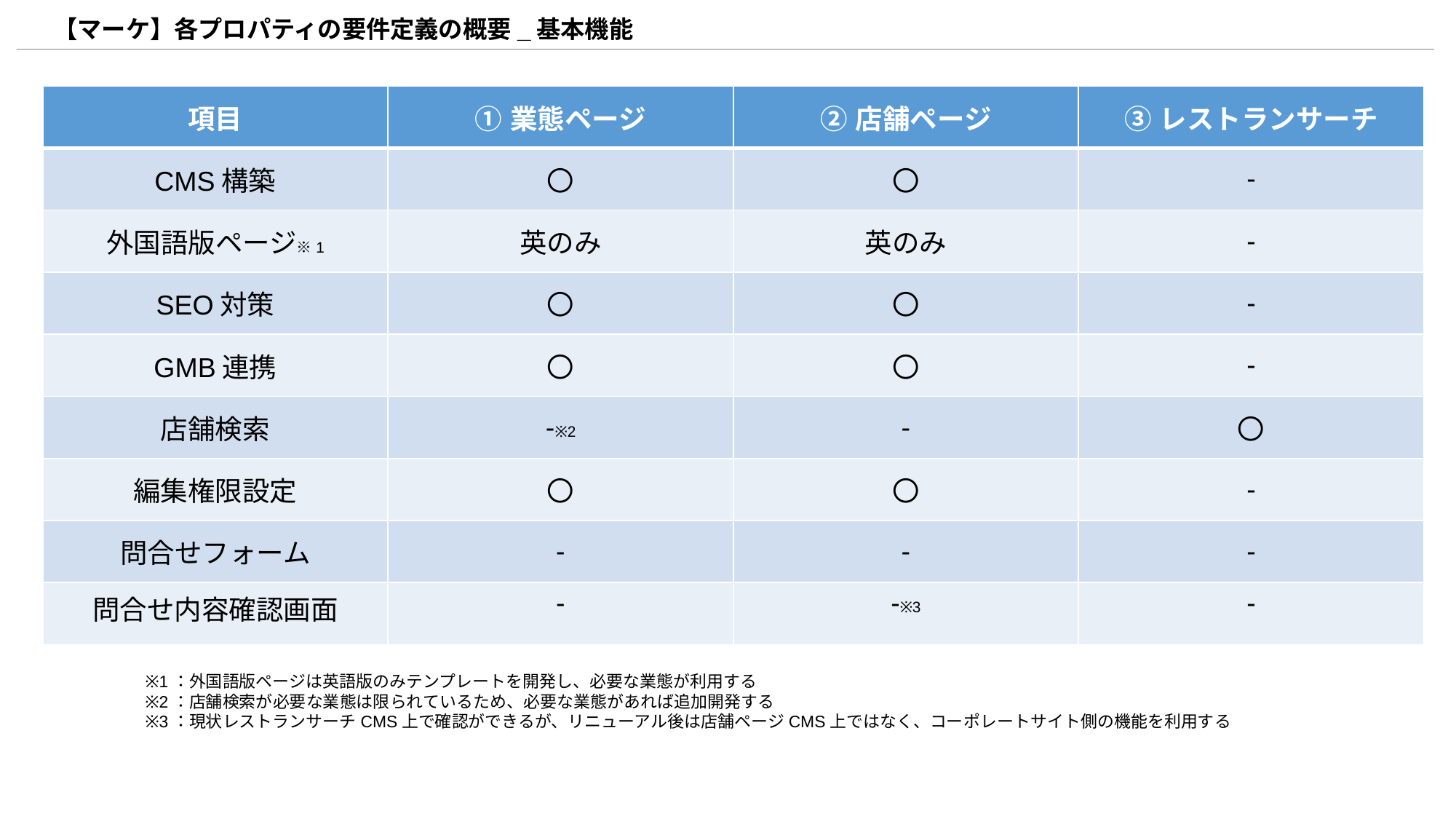

【マーケ】各プロパティの要件定義の概要_基本機能
| 項目 | ①業態ページ | ②店舗ページ | ③レストランサーチ |
| --- | --- | --- | --- |
| CMS構築 | 〇 | 〇 | - |
| 外国語版ページ※1 | 英のみ | 英のみ | - |
| SEO対策 | 〇 | 〇 | - |
| GMB連携 | 〇 | 〇 | - |
| 店舗検索 | -※2 | - | 〇 |
| 編集権限設定 | 〇 | 〇 | - |
| 問合せフォーム | - | - | - |
| 問合せ内容確認画面 | - | -※3 | - |
※1：外国語版ページは英語版のみテンプレートを開発し、必要な業態が利用する
※2：店舗検索が必要な業態は限られているため、必要な業態があれば追加開発する
※3：現状レストランサーチCMS上で確認ができるが、リニューアル後は店舗ページCMS上ではなく、コーポレートサイト側の機能を利用する